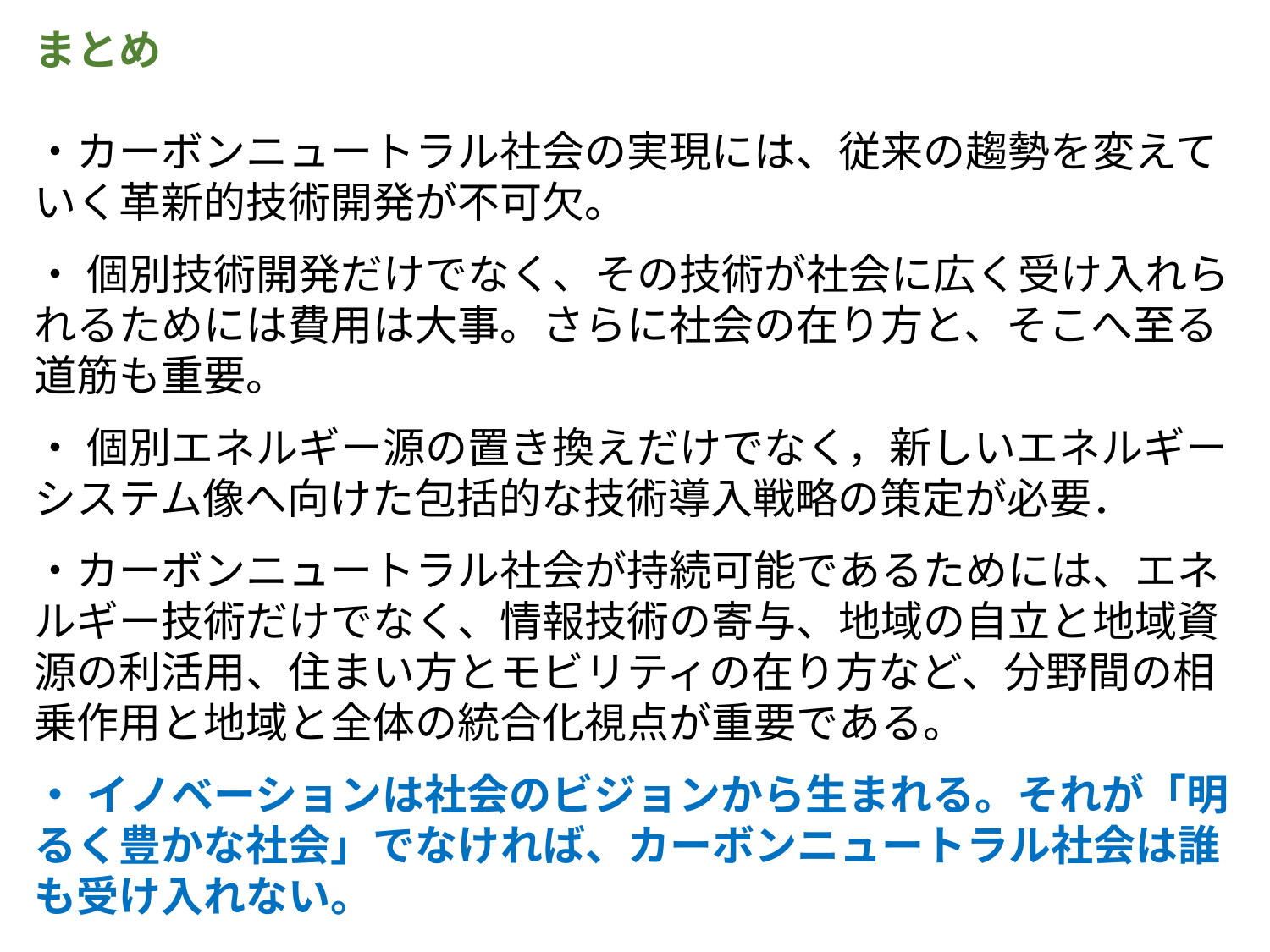

まとめ

・カーボンニュートラル社会の実現には、従来の趨勢を変えていく革新的技術開発が不可欠。
・ 個別技術開発だけでなく、その技術が社会に広く受け入れられるためには費用は大事。さらに社会の在り方と、そこへ至る道筋も重要。
・ 個別エネルギー源の置き換えだけでなく，新しいエネルギーシステム像へ向けた包括的な技術導入戦略の策定が必要．
・カーボンニュートラル社会が持続可能であるためには、エネルギー技術だけでなく、情報技術の寄与、地域の自立と地域資源の利活用、住まい方とモビリティの在り方など、分野間の相乗作用と地域と全体の統合化視点が重要である。
・ イノベーションは社会のビジョンから生まれる。それが「明るく豊かな社会」でなければ、カーボンニュートラル社会は誰も受け入れない。